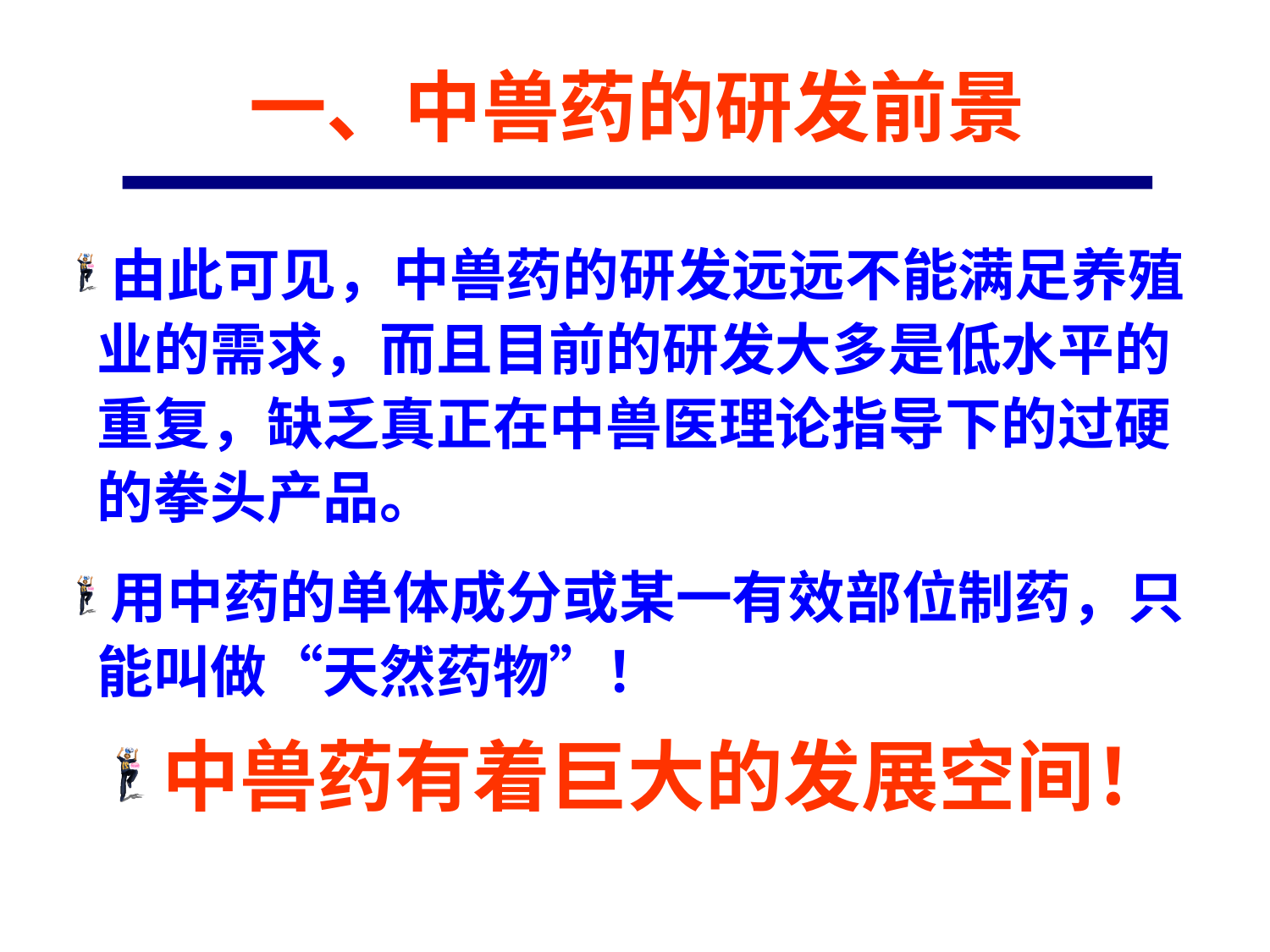

一、中兽药的研发前景

由此可见，中兽药的研发远远不能满足养殖业的需求，而且目前的研发大多是低水平的重复，缺乏真正在中兽医理论指导下的过硬的拳头产品。
用中药的单体成分或某一有效部位制药，只能叫做“天然药物”！
中兽药有着巨大的发展空间！